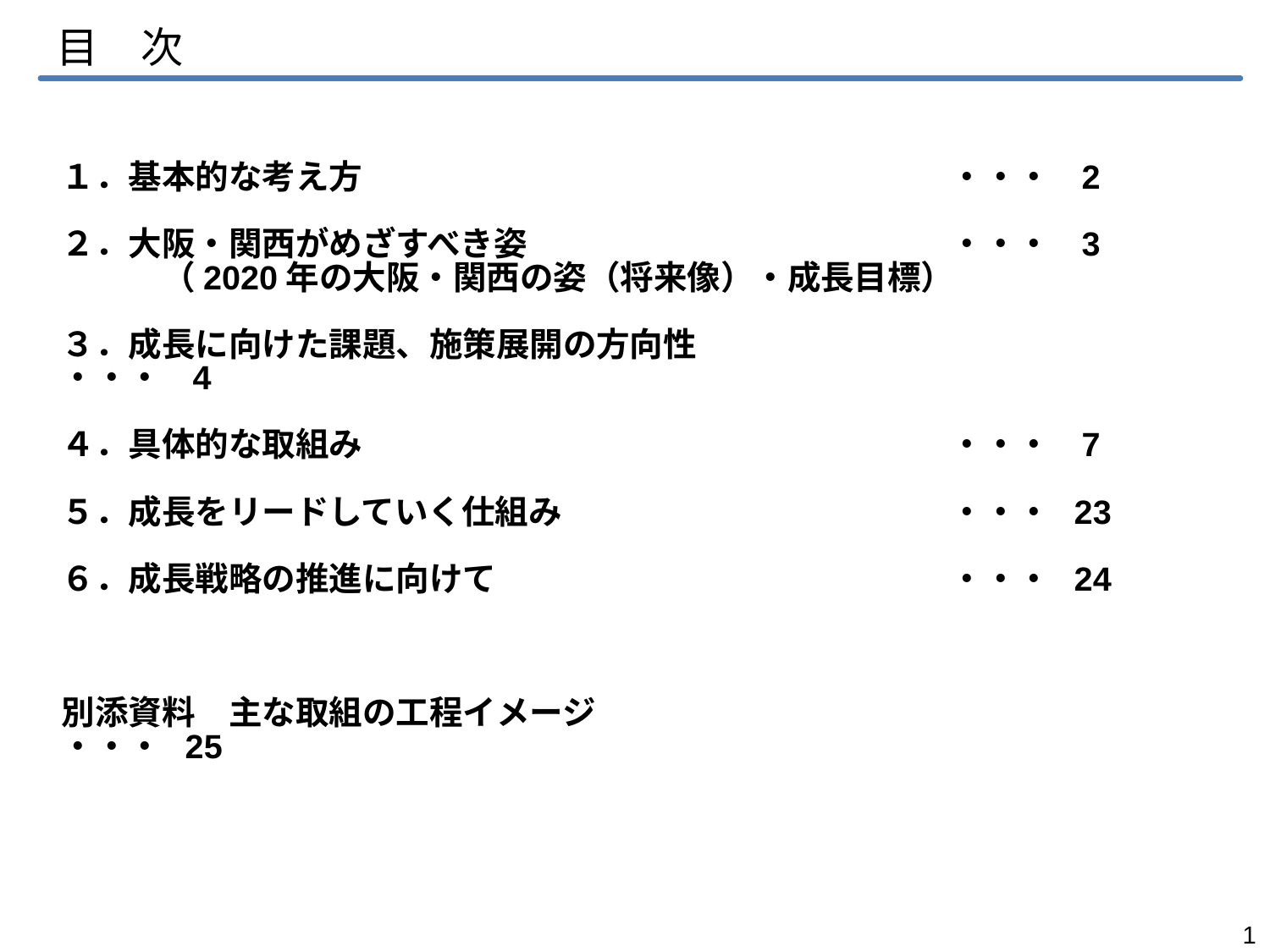

目　次
１．基本的な考え方					・・・   2

２．大阪・関西がめざすべき姿				・・・   3
　　　（2020年の大阪・関西の姿（将来像）・成長目標）

３．成長に向けた課題、施策展開の方向性			・・・   4

４．具体的な取組み					・・・   7

５．成長をリードしていく仕組み				・・・  23

６．成長戦略の推進に向けて				・・・  24

別添資料　主な取組の工程イメージ				・・・  25

1